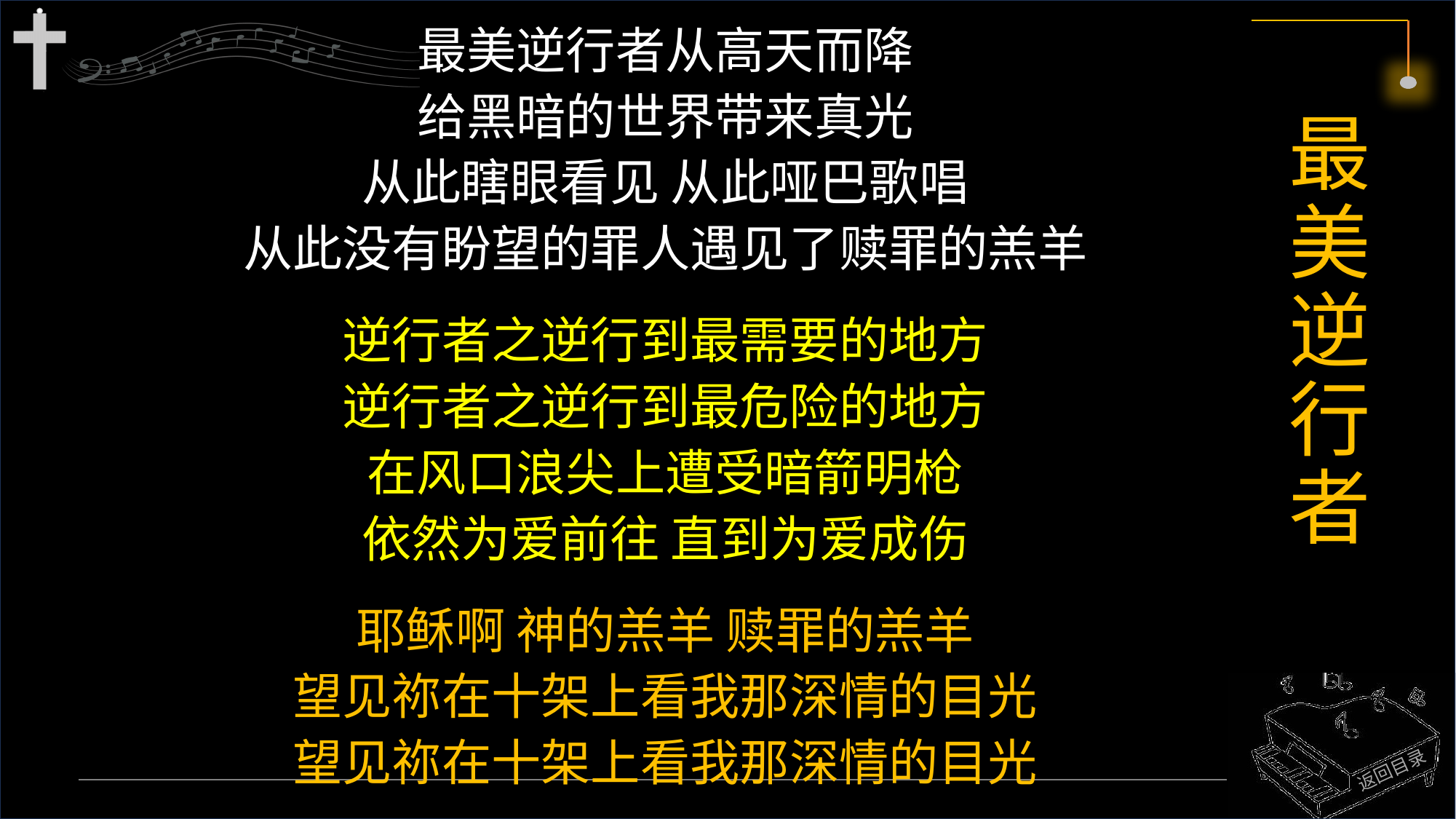

最美逆行者从高天而降
给黑暗的世界带来真光
从此瞎眼看见 从此哑巴歌唱
从此没有盼望的罪人遇见了赎罪的羔羊

逆行者之逆行到最需要的地方
逆行者之逆行到最危险的地方
在风口浪尖上遭受暗箭明枪
依然为爱前往 直到为爱成伤

耶稣啊 神的羔羊 赎罪的羔羊
望见祢在十架上看我那深情的目光
望见祢在十架上看我那深情的目光
# 最美逆行者